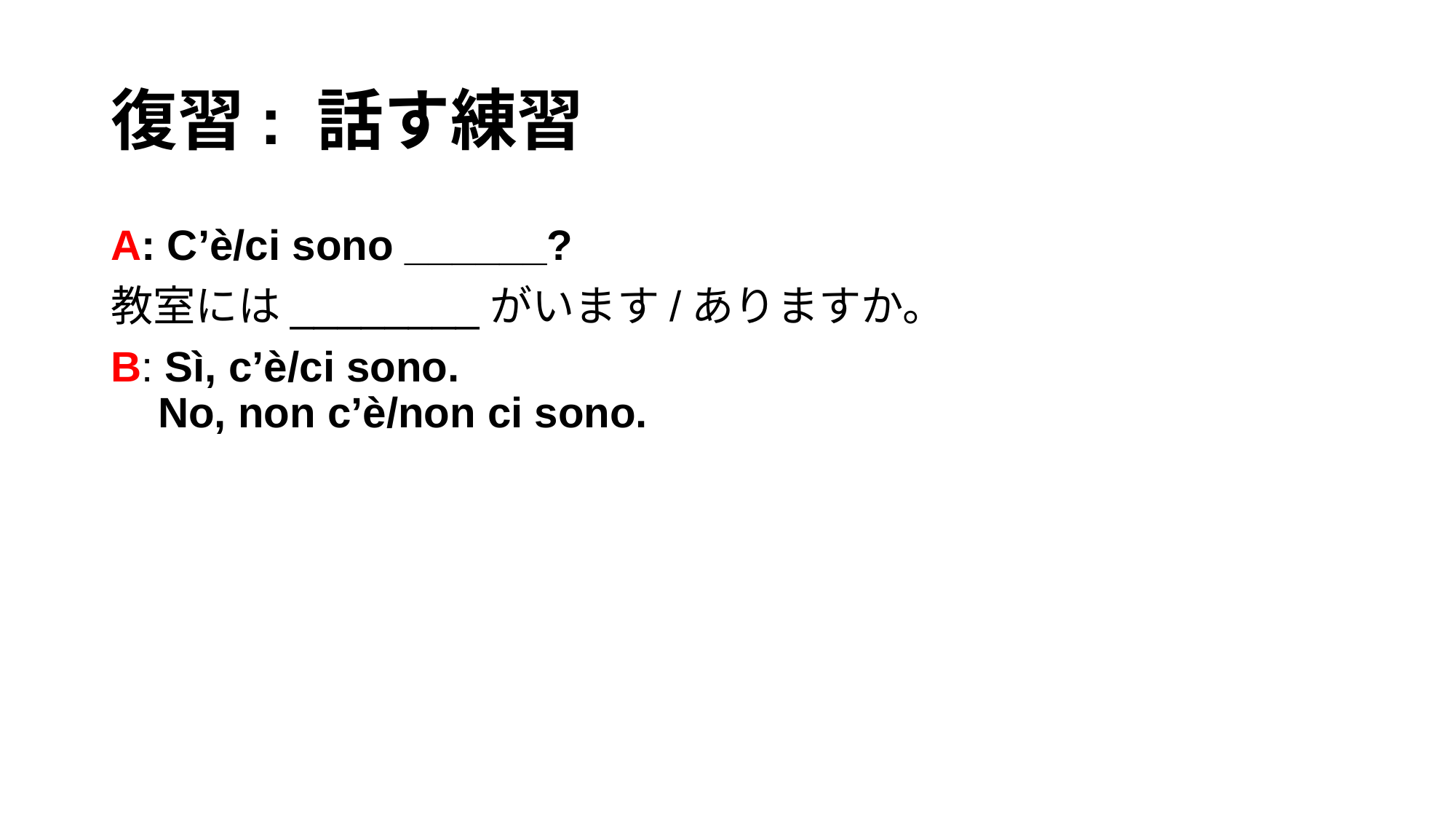

# 復習: 話す練習
A: C’è/ci sono ______?
教室には________がいます/ありますか。
B: Sì, c’è/ci sono.
    No, non c’è/non ci sono.